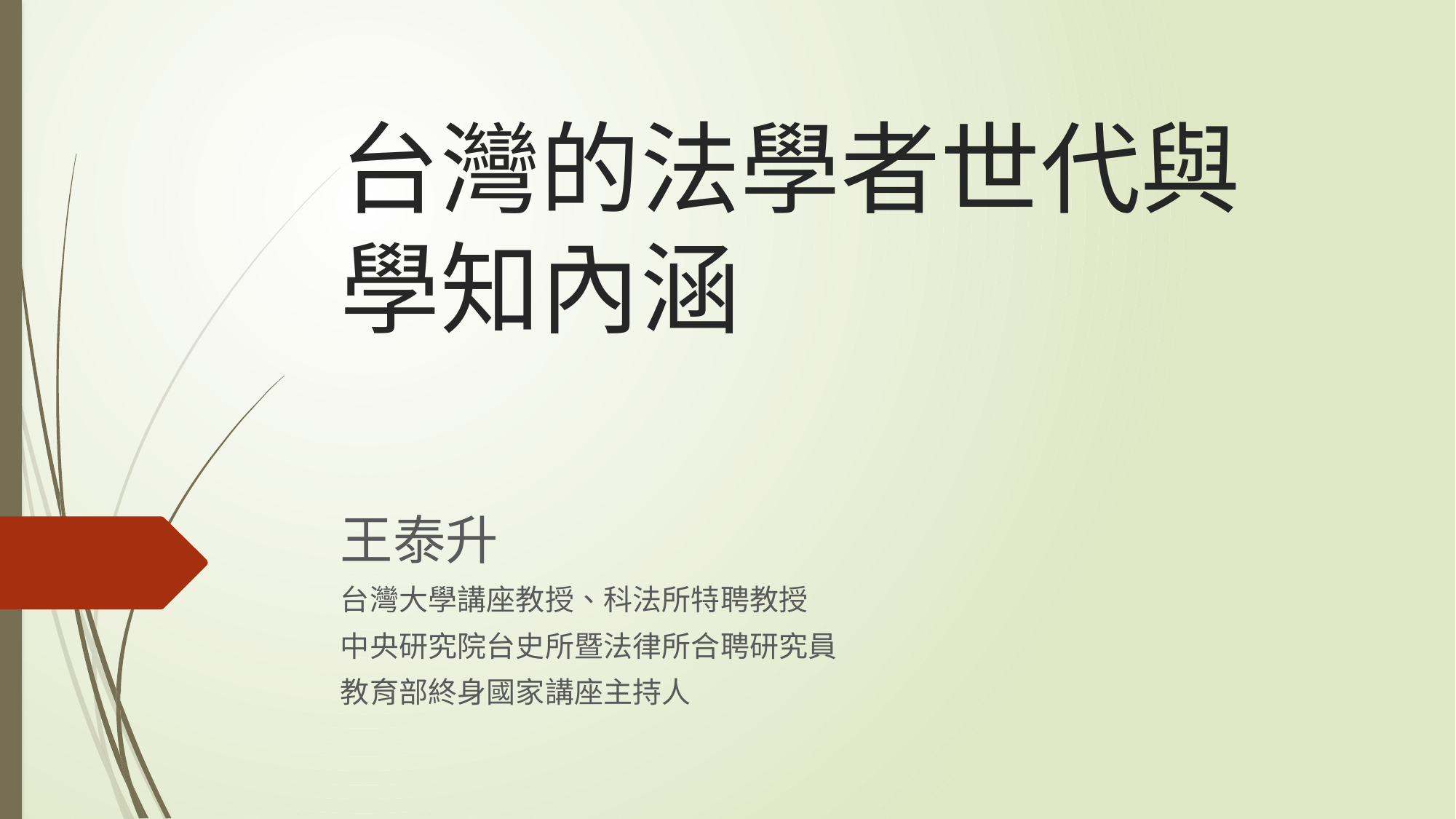

# 台灣的法學者世代與 學知內涵
王泰升
台灣大學講座教授、科法所特聘教授
中央研究院台史所暨法律所合聘研究員
教育部終身國家講座主持人